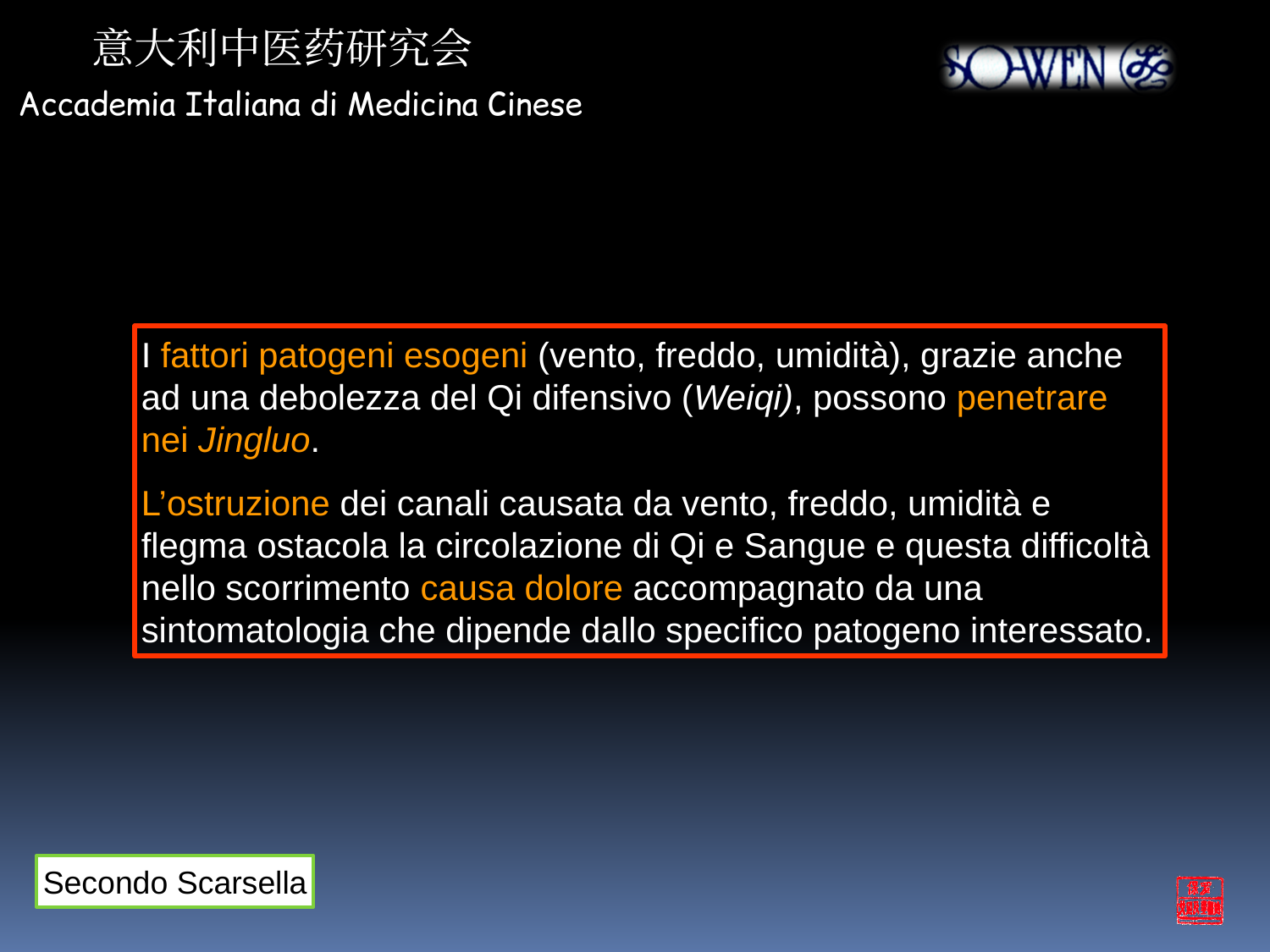

意大利中医药研究会
Accademia Italiana di Medicina Cinese
I fattori patogeni esogeni (vento, freddo, umidità), grazie anche ad una debolezza del Qi difensivo (Weiqi), possono penetrare nei Jingluo.
L’ostruzione dei canali causata da vento, freddo, umidità e flegma ostacola la circolazione di Qi e Sangue e questa difficoltà nello scorrimento causa dolore accompagnato da una sintomatologia che dipende dallo specifico patogeno interessato.
Secondo Scarsella